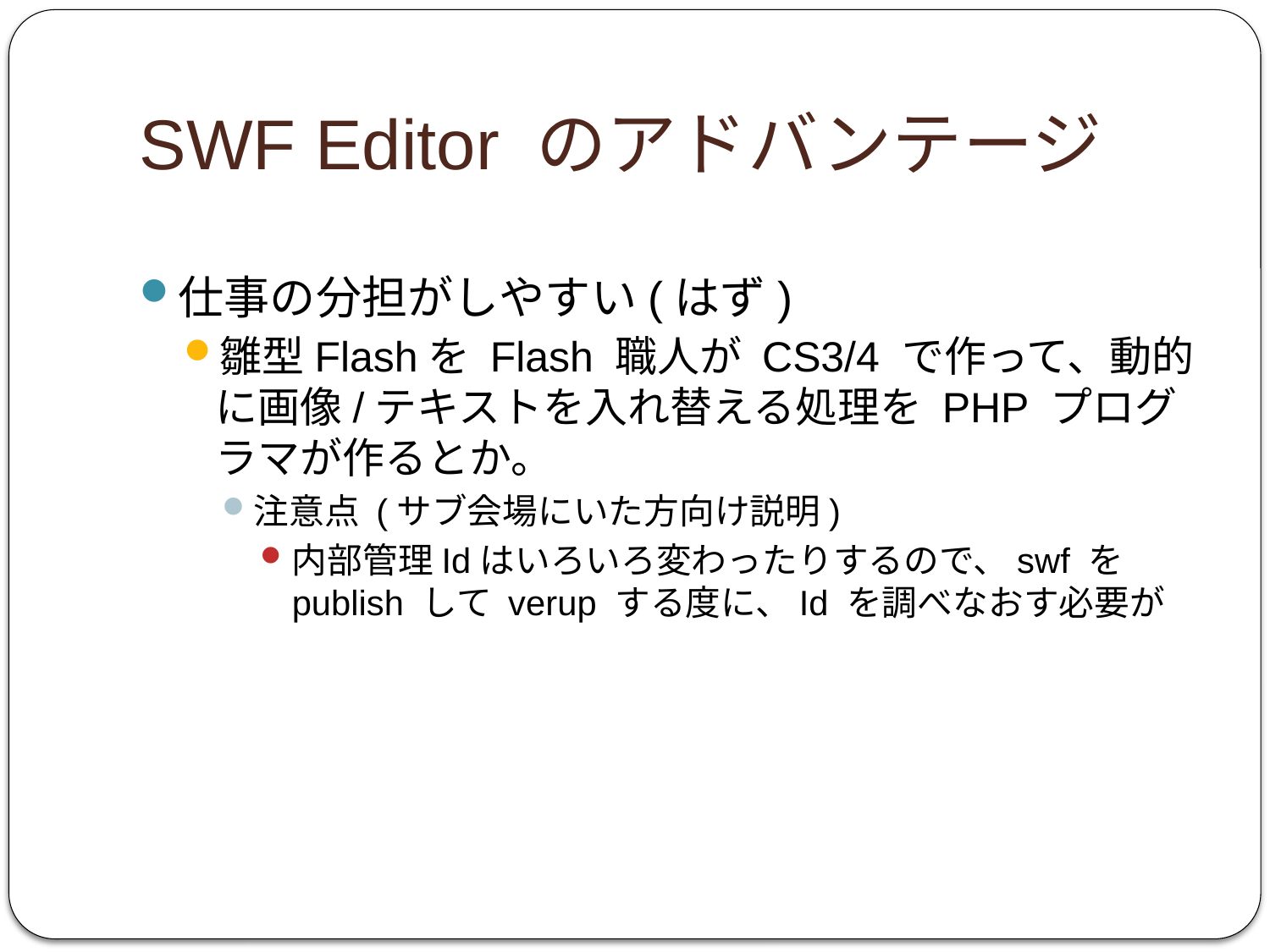

# SWF Editor のアドバンテージ

仕事の分担がしやすい(はず)
雛型Flashを Flash 職人が CS3/4 で作って、動的に画像/テキストを入れ替える処理を PHP プログラマが作るとか。
注意点 (サブ会場にいた方向け説明)
内部管理Idはいろいろ変わったりするので、swf を publish して verup する度に、Id を調べなおす必要が